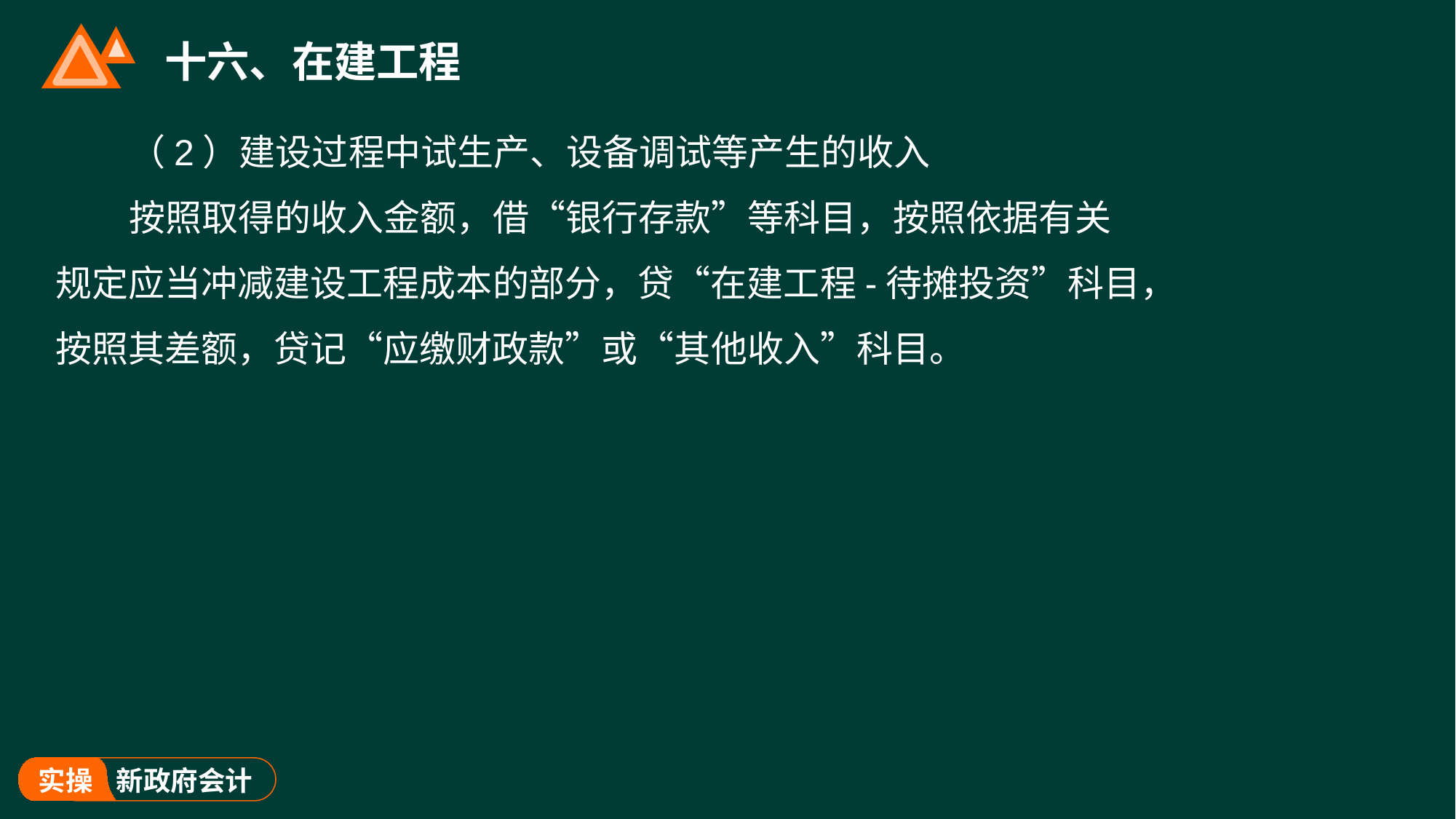

# 十六、在建工程
（2）建设过程中试生产、设备调试等产生的收入
按照取得的收入金额，借“银行存款”等科目，按照依据有关规定应当冲减建设工程成本的部分，贷“在建工程-待摊投资”科目，按照其差额，贷记“应缴财政款”或“其他收入”科目。